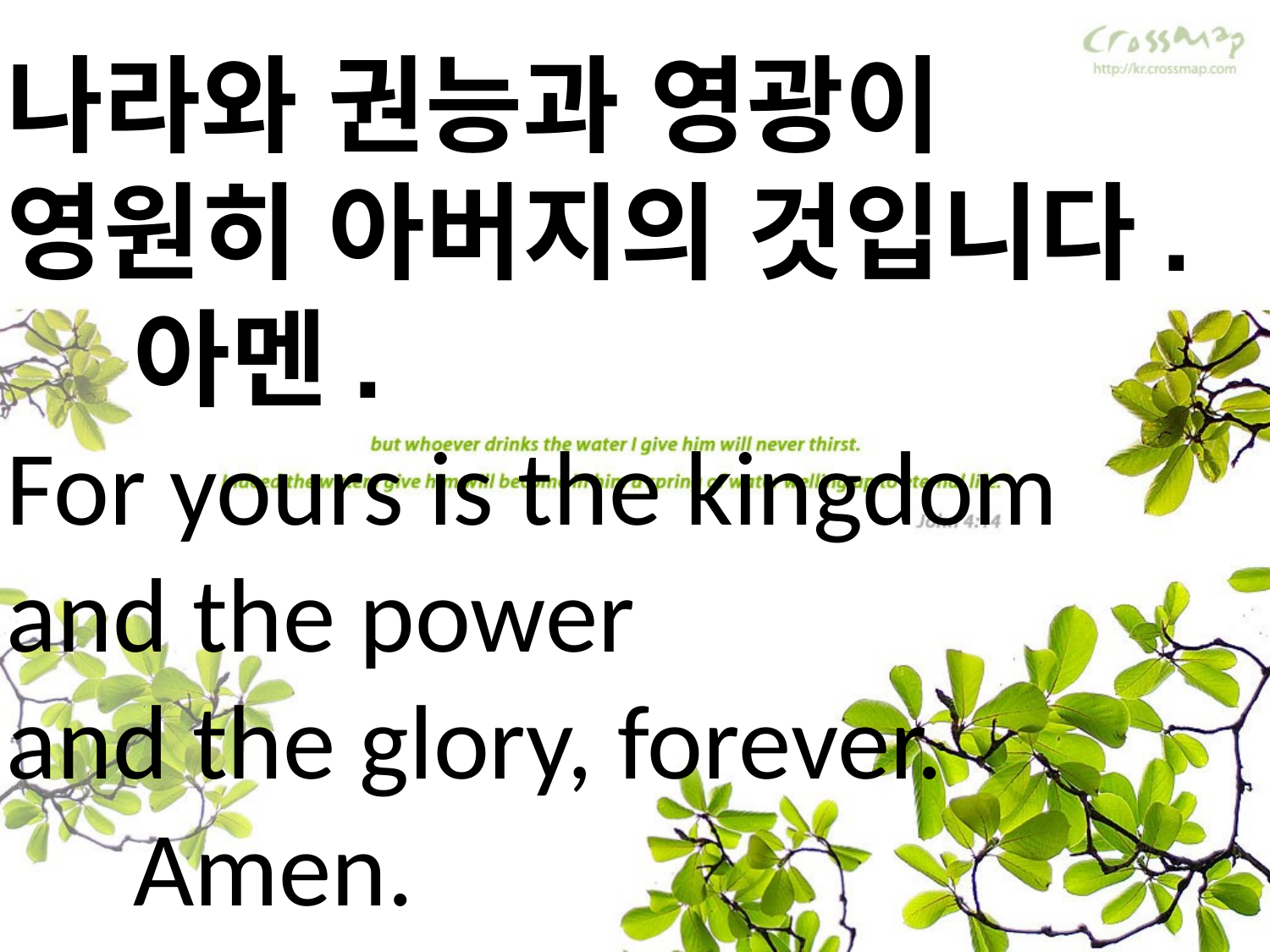

나라와 권능과 영광이
영원히 아버지의 것입니다.
	아멘.
For yours is the kingdom
and the power
and the glory, forever.
	Amen.